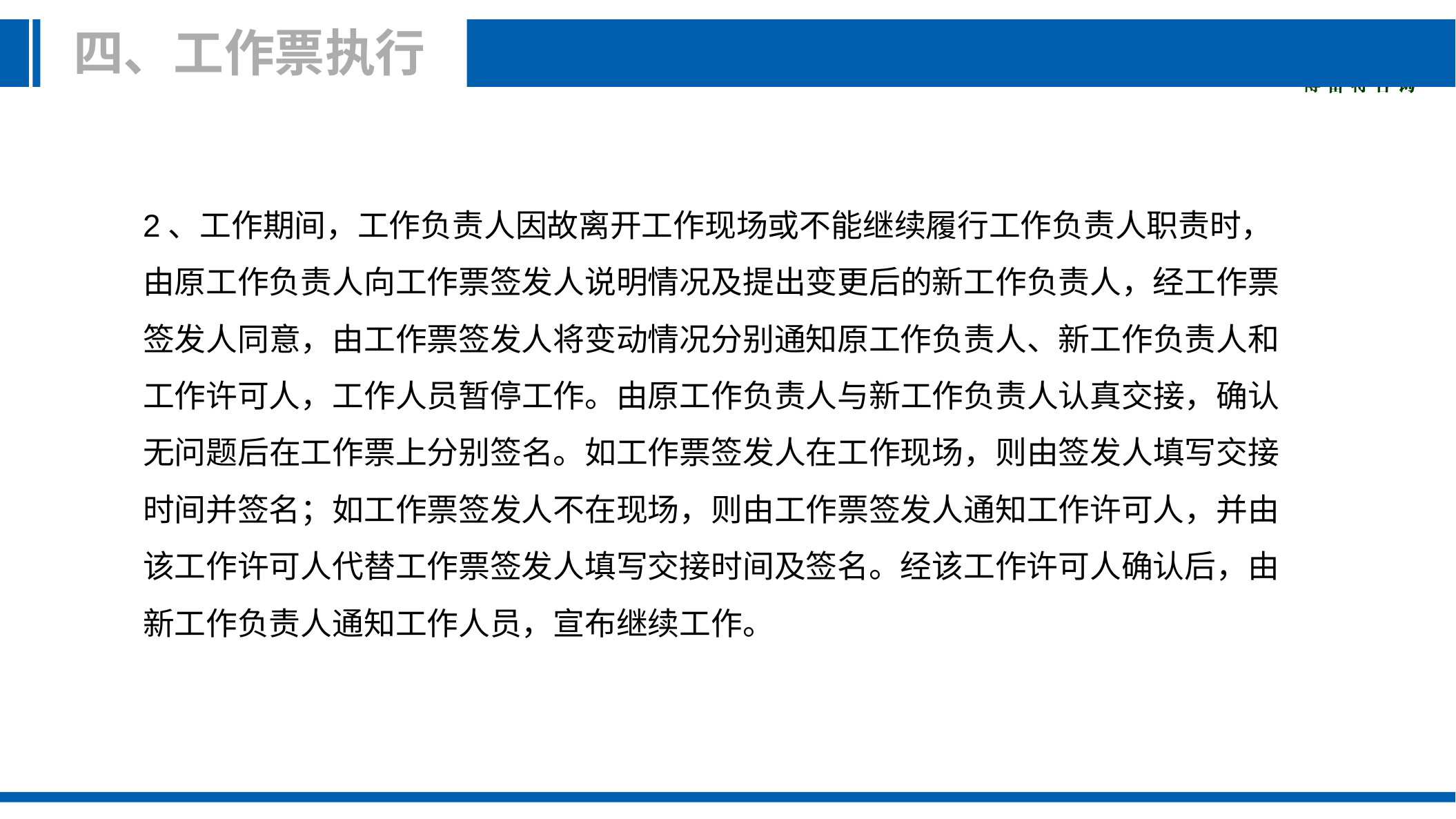

四、工作票执行
2、工作期间，工作负责人因故离开工作现场或不能继续履行工作负责人职责时，由原工作负责人向工作票签发人说明情况及提出变更后的新工作负责人，经工作票签发人同意，由工作票签发人将变动情况分别通知原工作负责人、新工作负责人和工作许可人，工作人员暂停工作。由原工作负责人与新工作负责人认真交接，确认无问题后在工作票上分别签名。如工作票签发人在工作现场，则由签发人填写交接时间并签名；如工作票签发人不在现场，则由工作票签发人通知工作许可人，并由该工作许可人代替工作票签发人填写交接时间及签名。经该工作许可人确认后，由新工作负责人通知工作人员，宣布继续工作。